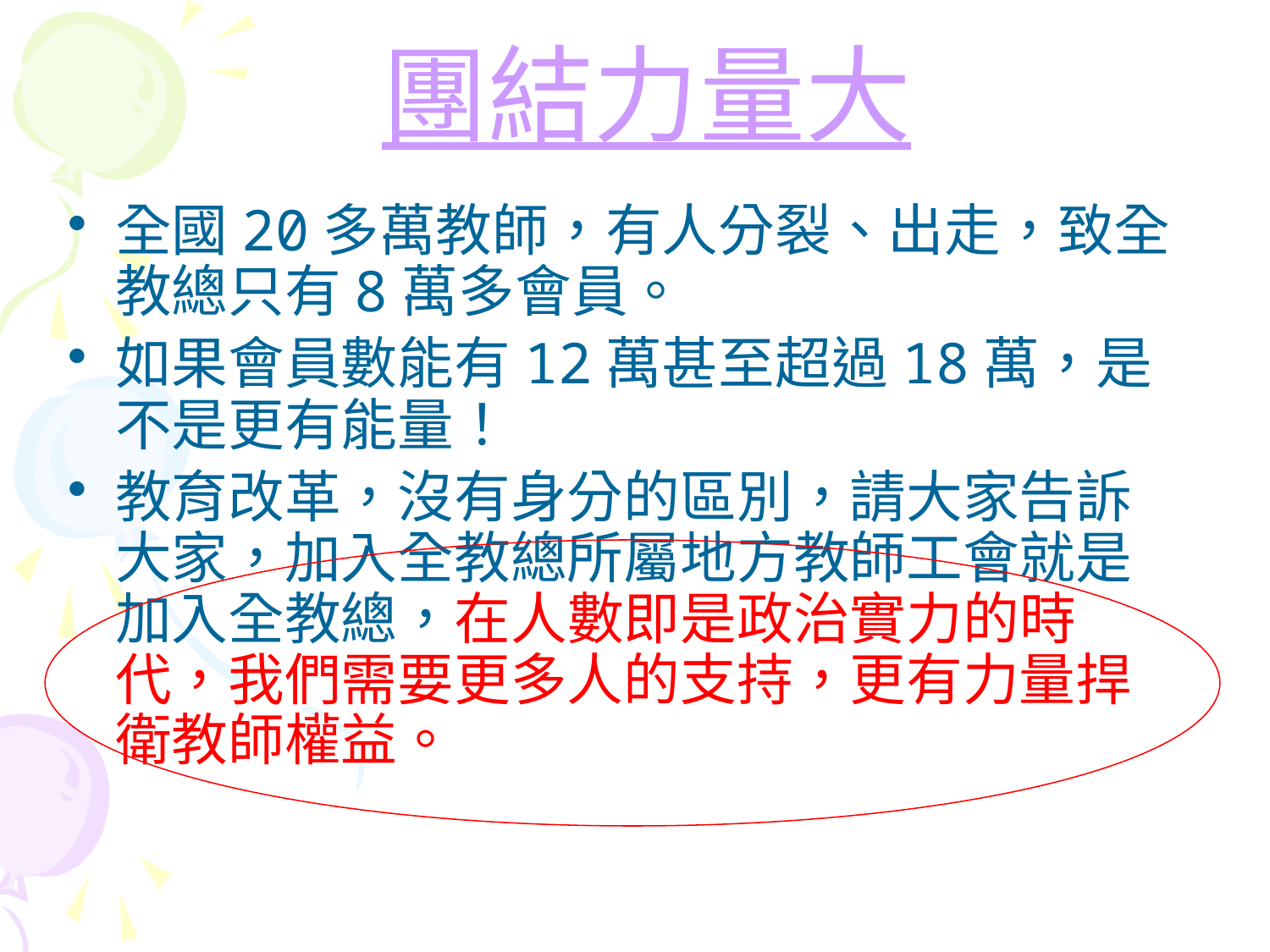

團結力量大
全國20多萬教師，有人分裂、出走，致全教總只有8萬多會員。
如果會員數能有12萬甚至超過18萬，是不是更有能量！
教育改革，沒有身分的區別，請大家告訴大家，加入全教總所屬地方教師工會就是加入全教總，在人數即是政治實力的時代，我們需要更多人的支持，更有力量捍衛教師權益。